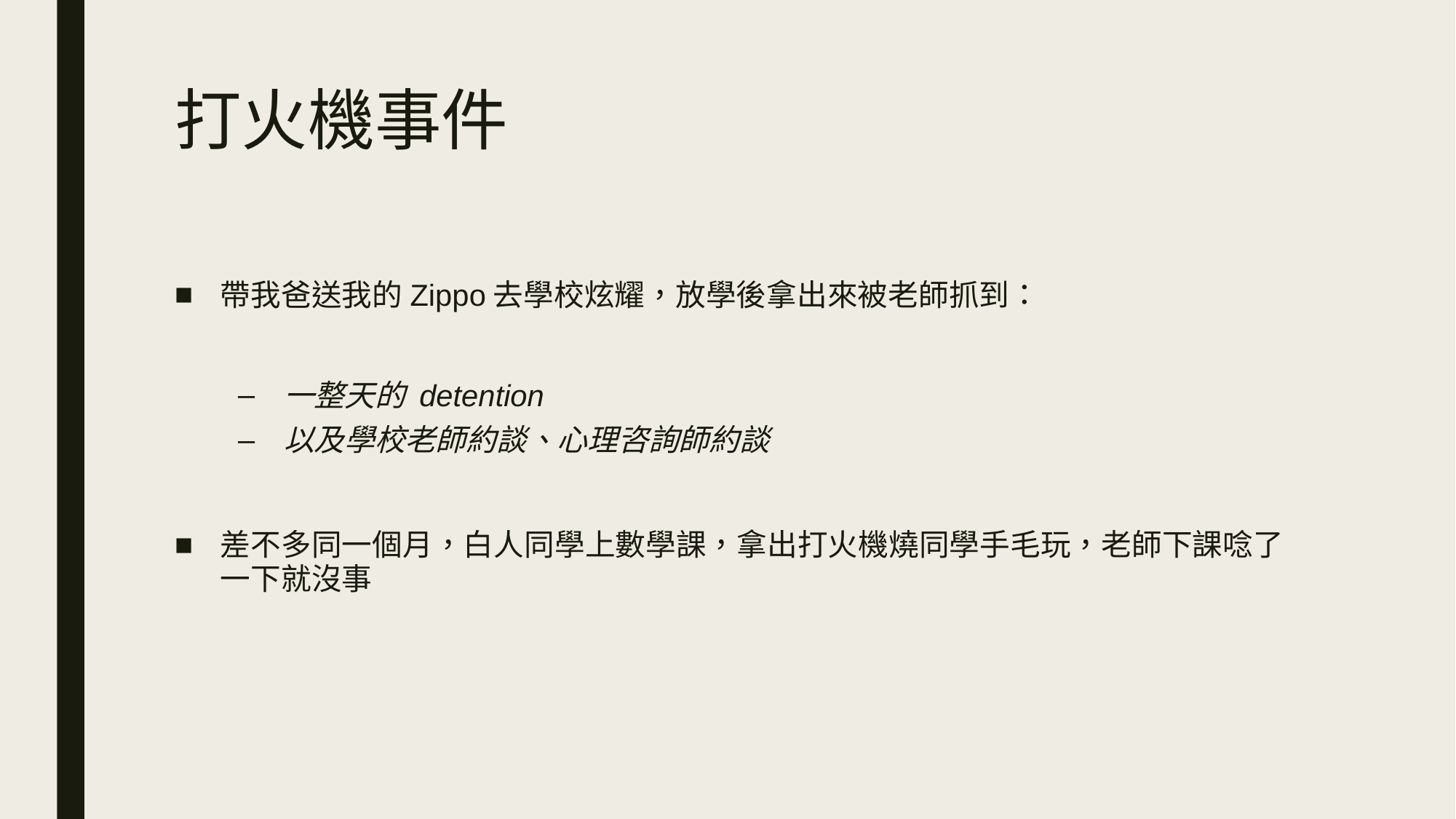

# 打火機事件
帶我爸送我的Zippo去學校炫耀，放學後拿出來被老師抓到：

一整天的 detention
以及學校老師約談、心理咨詢師約談

差不多同一個月，白人同學上數學課，拿出打火機燒同學手毛玩，老師下課唸了一下就沒事